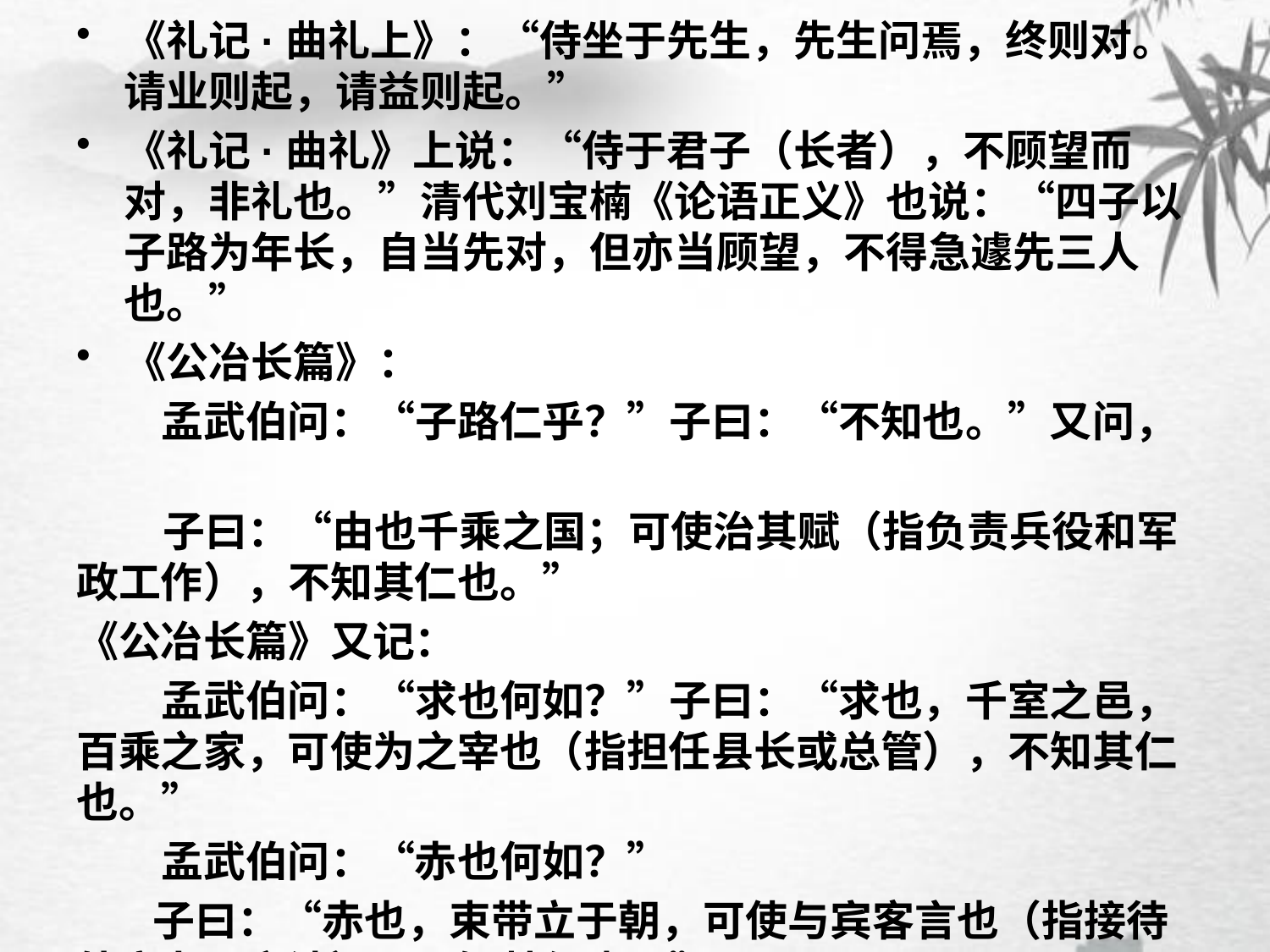

《礼记·曲礼上》：“侍坐于先生，先生问焉，终则对。请业则起，请益则起。”
《礼记·曲礼》上说：“侍于君子（长者），不顾望而对，非礼也。”清代刘宝楠《论语正义》也说：“四子以子路为年长，自当先对，但亦当顾望，不得急遽先三人也。”
《公冶长篇》：
　　孟武伯问：“子路仁乎？”子曰：“不知也。”又问，
        子曰：“由也千乘之国；可使治其赋（指负责兵役和军政工作），不知其仁也。”
《公冶长篇》又记：
　　孟武伯问：“求也何如？”子曰：“求也，千室之邑，百乘之家，可使为之宰也（指担任县长或总管），不知其仁也。”
　　孟武伯问：“赤也何如？”
       子曰：“赤也，束带立于朝，可使与宾客言也（指接待外宾办理交涉），不知其仁也。”